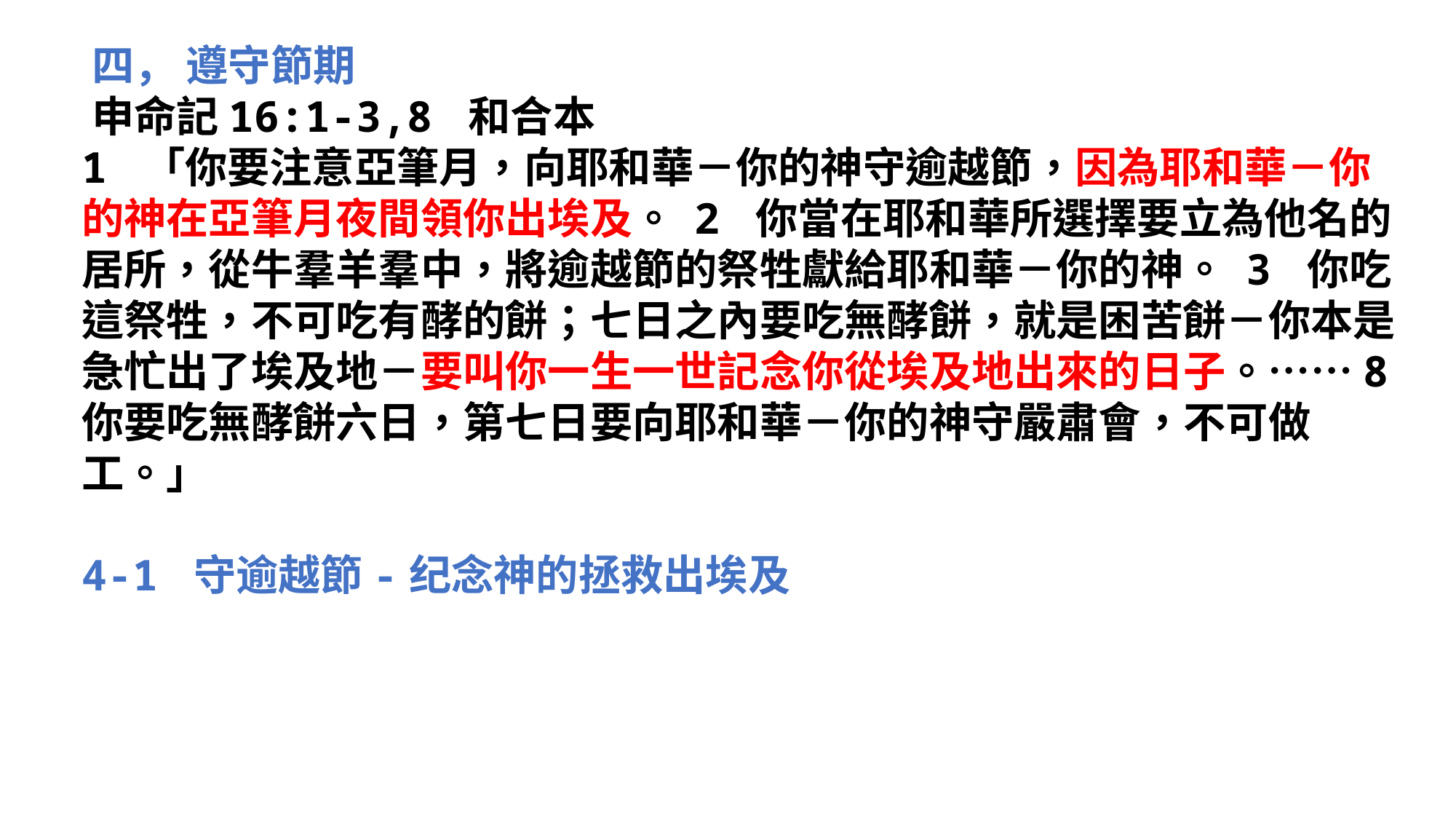

‪‪‪‪四， 遵守節期
‪‪‪‪‪‪‪‪‪申命記‬16:1-3,8 和合本
1 「你要注意亞筆月，向耶和華－你的神守逾越節，因為耶和華－你的神在亞筆月夜間領你出埃及。 2 你當在耶和華所選擇要立為他名的居所，從牛羣羊羣中，將逾越節的祭牲獻給耶和華－你的神。 3 你吃這祭牲，不可吃有酵的餅；七日之內要吃無酵餅，就是困苦餅－你本是急忙出了埃及地－要叫你一生一世記念你從埃及地出來的日子。……8 你要吃無酵餅六日，第七日要向耶和華－你的神守嚴肅會，不可做工。」

4-1 守逾越節‪-纪念神的拯救出埃及